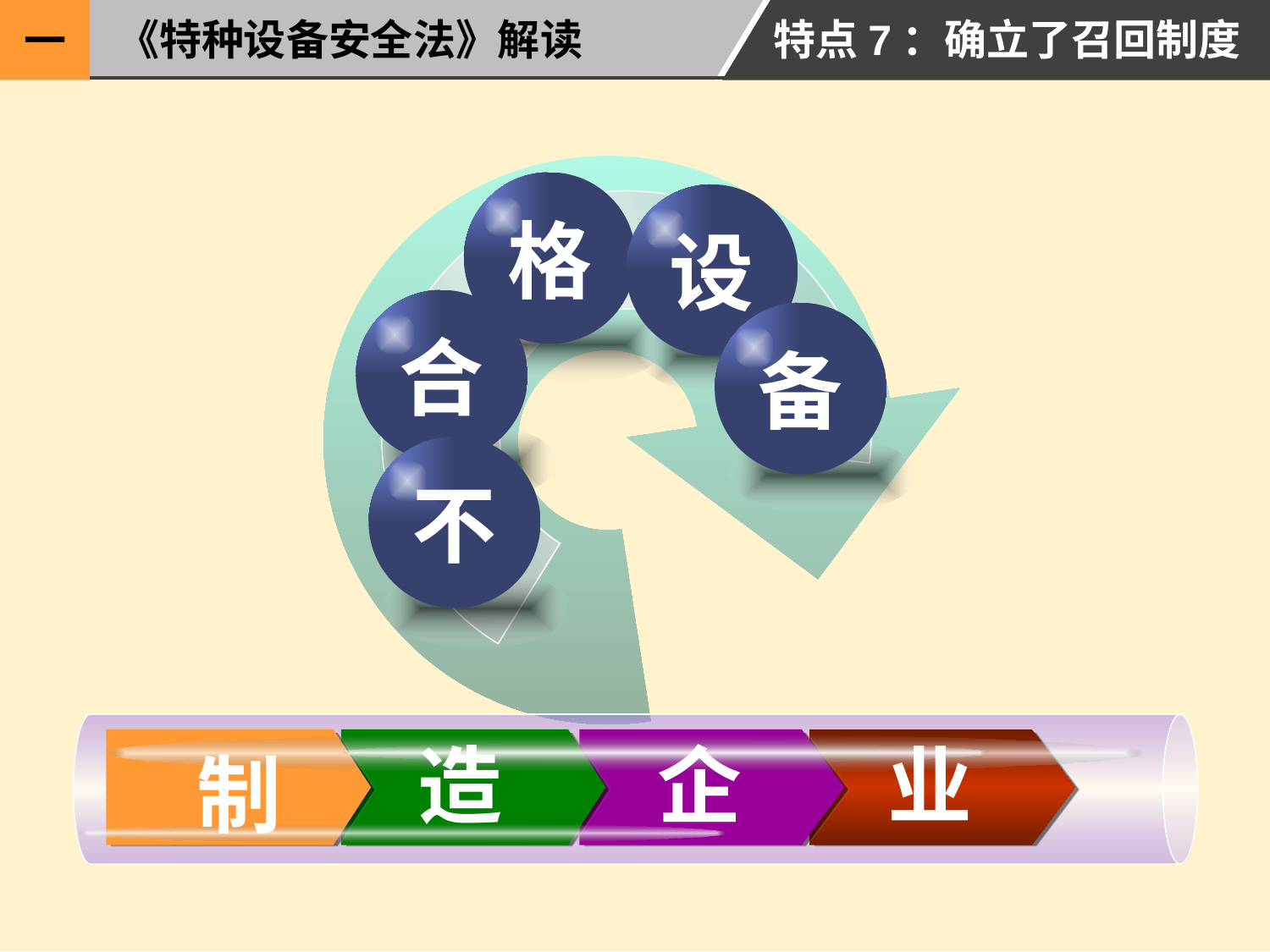

特点7：确立了召回制度
《特种设备安全法》解读
一

格

设

合

备

不

造
企
业

 制